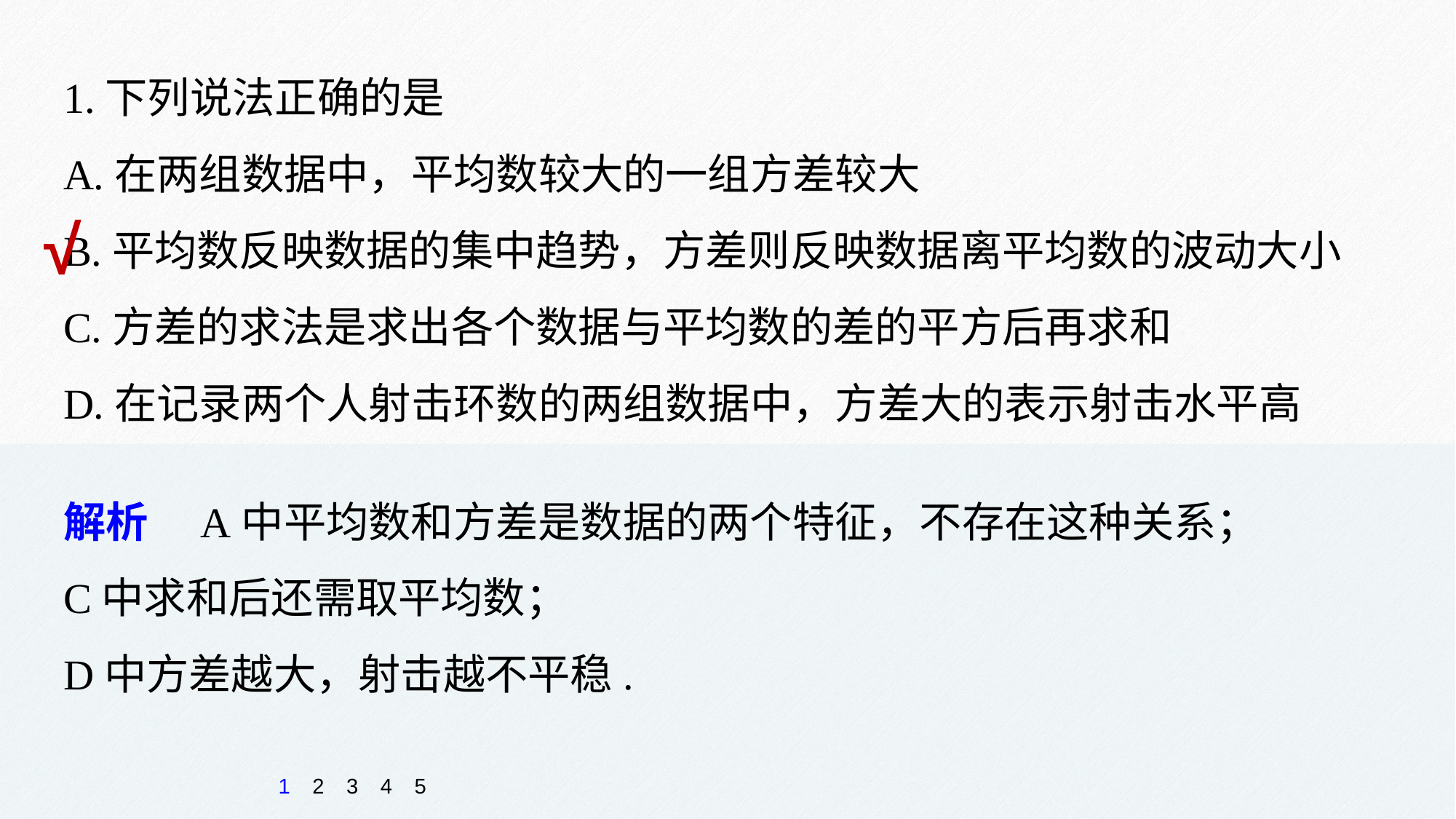

1.下列说法正确的是
A.在两组数据中，平均数较大的一组方差较大
B.平均数反映数据的集中趋势，方差则反映数据离平均数的波动大小
C.方差的求法是求出各个数据与平均数的差的平方后再求和
D.在记录两个人射击环数的两组数据中，方差大的表示射击水平高
√
解析　A中平均数和方差是数据的两个特征，不存在这种关系；
C中求和后还需取平均数；
D中方差越大，射击越不平稳.
1
2
3
4
5